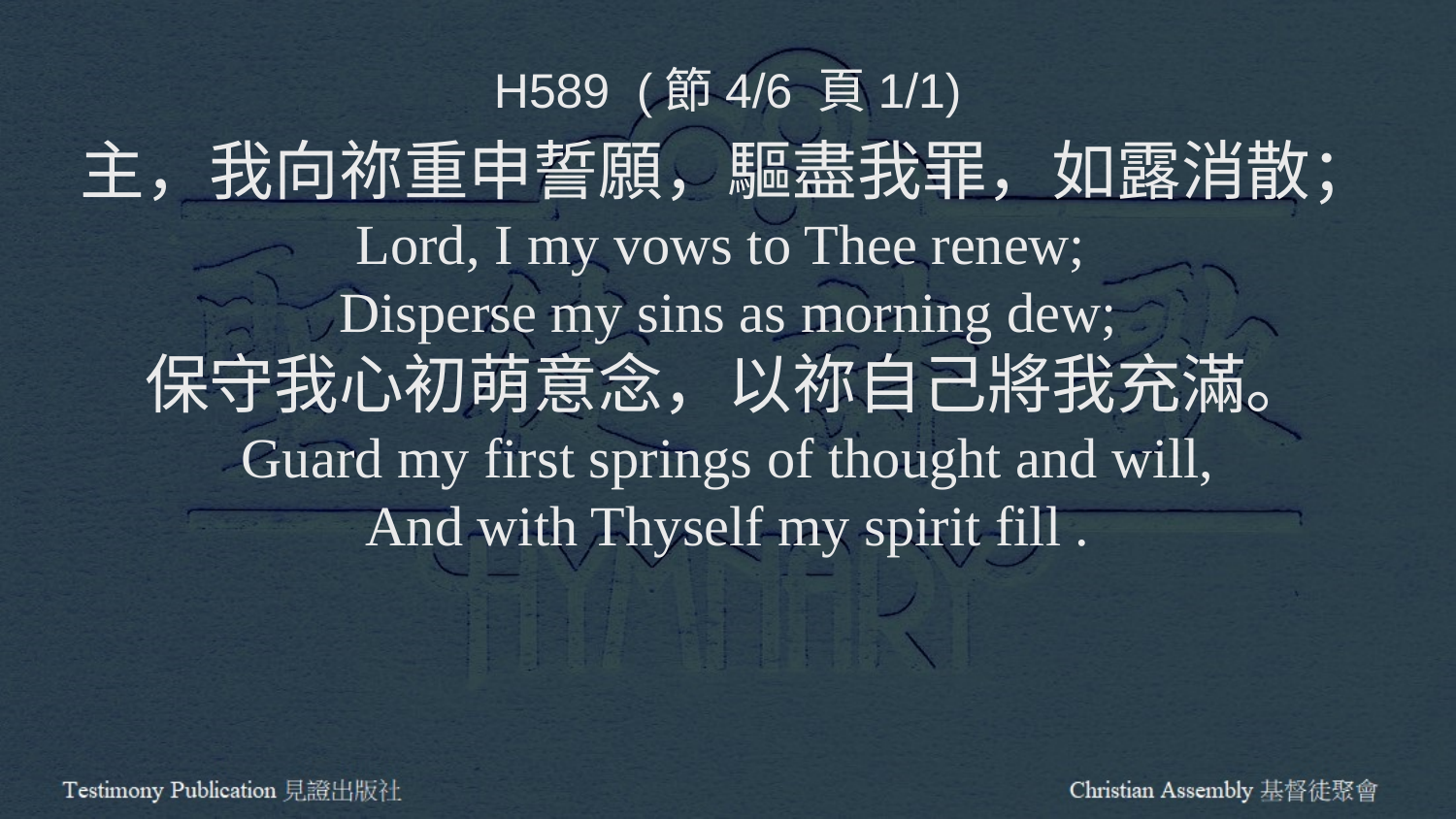

H589  (節4/6 頁1/1)
主，我向祢重申誓願，驅盡我罪，如露消散；
Lord, I my vows to Thee renew;
Disperse my sins as morning dew;
保守我心初萌意念，以祢自己將我充滿。
Guard my first springs of thought and will,
And with Thyself my spirit fill .